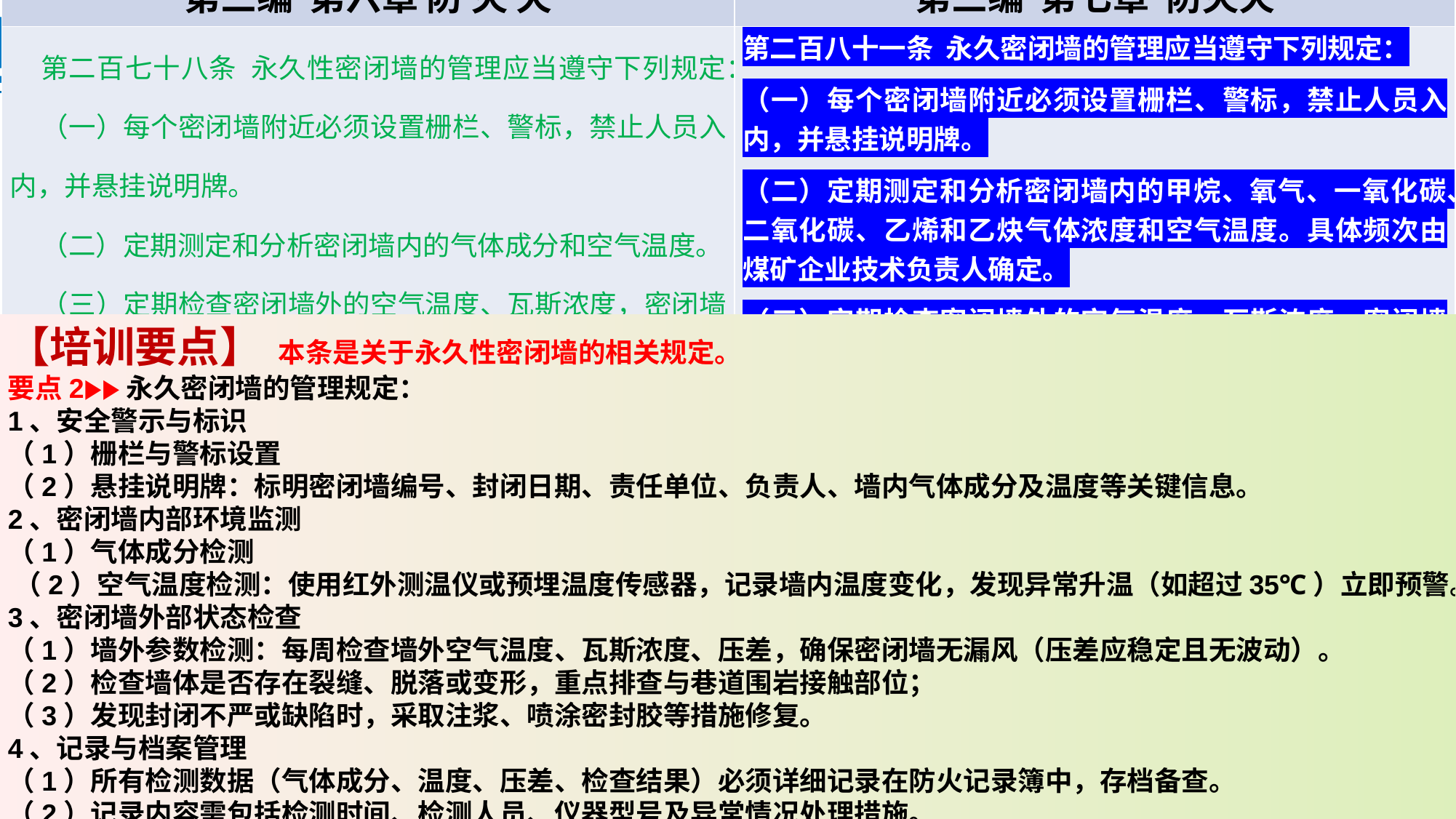

| 《煤矿安全规程》（2022版） | 《煤矿安全规程》（2025版） |
| --- | --- |
| 第三编 第六章 防 灭 火 | 第三编 第七章 防灭火 |
| 第二百七十八条 永久性密闭墙的管理应当遵守下列规定： （一）每个密闭墙附近必须设置栅栏、警标，禁止人员入内，并悬挂说明牌。 （二）定期测定和分析密闭墙内的气体成分和空气温度。 （三）定期检查密闭墙外的空气温度、瓦斯浓度，密闭墙内外空气压差以及密闭墙墙体。发现封闭不严、有其他缺陷或者火区有异常变化时，必须采取措施及时处理。 （四）所有测定和检查结果，必须记入防火记录簿。 （五）矿井做大幅度风量调整时，应当测定密闭墙内的气体成分和空气温度。 （六）井下所有永久性密闭墙都应当编号，并在火区位置关系图中注明。 密闭墙的质量标准由煤矿企业统一制定。 | 第二百八十一条 永久密闭墙的管理应当遵守下列规定： （一）每个密闭墙附近必须设置栅栏、警标，禁止人员入内，并悬挂说明牌。 （二）定期测定和分析密闭墙内的甲烷、氧气、一氧化碳、二氧化碳、乙烯和乙炔气体浓度和空气温度。具体频次由煤矿企业技术负责人确定。 （三）定期检查密闭墙外的空气温度、瓦斯浓度，密闭墙内外空气压差以及密闭墙墙体。发现封闭不严、有其他缺陷或者火区有异常变化时，必须采取措施及时处理。 （四）所有测定和检查结果，必须记入台账。 （五）矿井和采（盘）区做大幅度风量调整时，应当测定密闭墙内的气体成分和空气温度。 （六）井下所有永久性密闭墙都应当编号，并在火区位置关系图中注明。 |
【培训要点】  本条是关于永久性密闭墙的相关规定。
要点2▶▶永久密闭墙的管理规定：
1、安全警示与标识‌
（1）‌栅栏与警标设置‌
（2）‌悬挂说明牌‌：标明密闭墙编号、封闭日期、责任单位、负责人、墙内气体成分及温度等关键信息。
2、密闭墙内部环境监测‌
（1）‌气体成分检测‌
‌（2）‌空气温度检测‌：使用红外测温仪或预埋温度传感器，记录墙内温度变化，发现异常升温（如超过35℃）立即预警。
3、密闭墙外部状态检查‌
（1）‌墙外参数检测‌：每周检查墙外空气温度、瓦斯浓度、压差，确保密闭墙无漏风（压差应稳定且无波动）。
（2）检查墙体是否存在裂缝、脱落或变形，重点排查与巷道围岩接触部位；
（3）发现封闭不严或缺陷时，采取注浆、喷涂密封胶等措施修复。
4、记录与档案管理‌
（1）所有检测数据（气体成分、温度、压差、检查结果）必须详细记录在‌防火记录簿‌中，存档备查。
（2）记录内容需包括检测时间、检测人员、仪器型号及异常情况处理措施。
5、通风系统调整时的专项检测‌
矿井进行‌通风系统风量大幅调整‌（如主扇更换、通风网络改造）时，必须重新测定密闭墙内气体成分和温度，评估调整对密闭区域的影响。
6、编号与图纸标注‌
井下所有永久密闭墙必须按‌统一规则编号‌（如“MJ-001”），并在矿井‌通风系统图‌和‌火区位置关系图‌中清晰标注，确保管理可追溯。